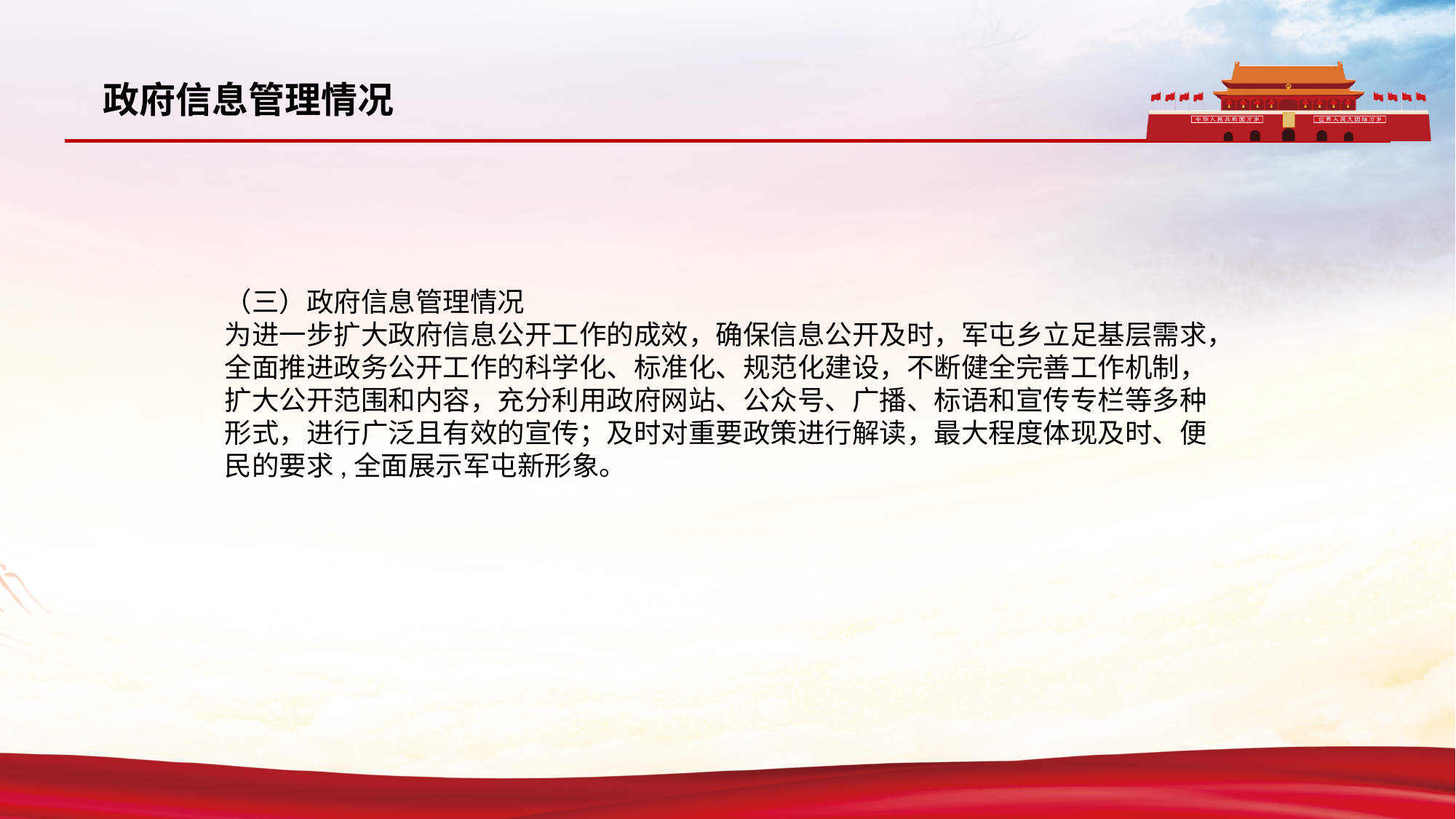

政府信息管理情况
（三）政府信息管理情况
为进一步扩大政府信息公开工作的成效，确保信息公开及时，军屯乡立足基层需求，全面推进政务公开工作的科学化、标准化、规范化建设，不断健全完善工作机制，扩大公开范围和内容，充分利用政府网站、公众号、广播、标语和宣传专栏等多种形式，进行广泛且有效的宣传；及时对重要政策进行解读，最大程度体现及时、便民的要求,全面展示军屯新形象。